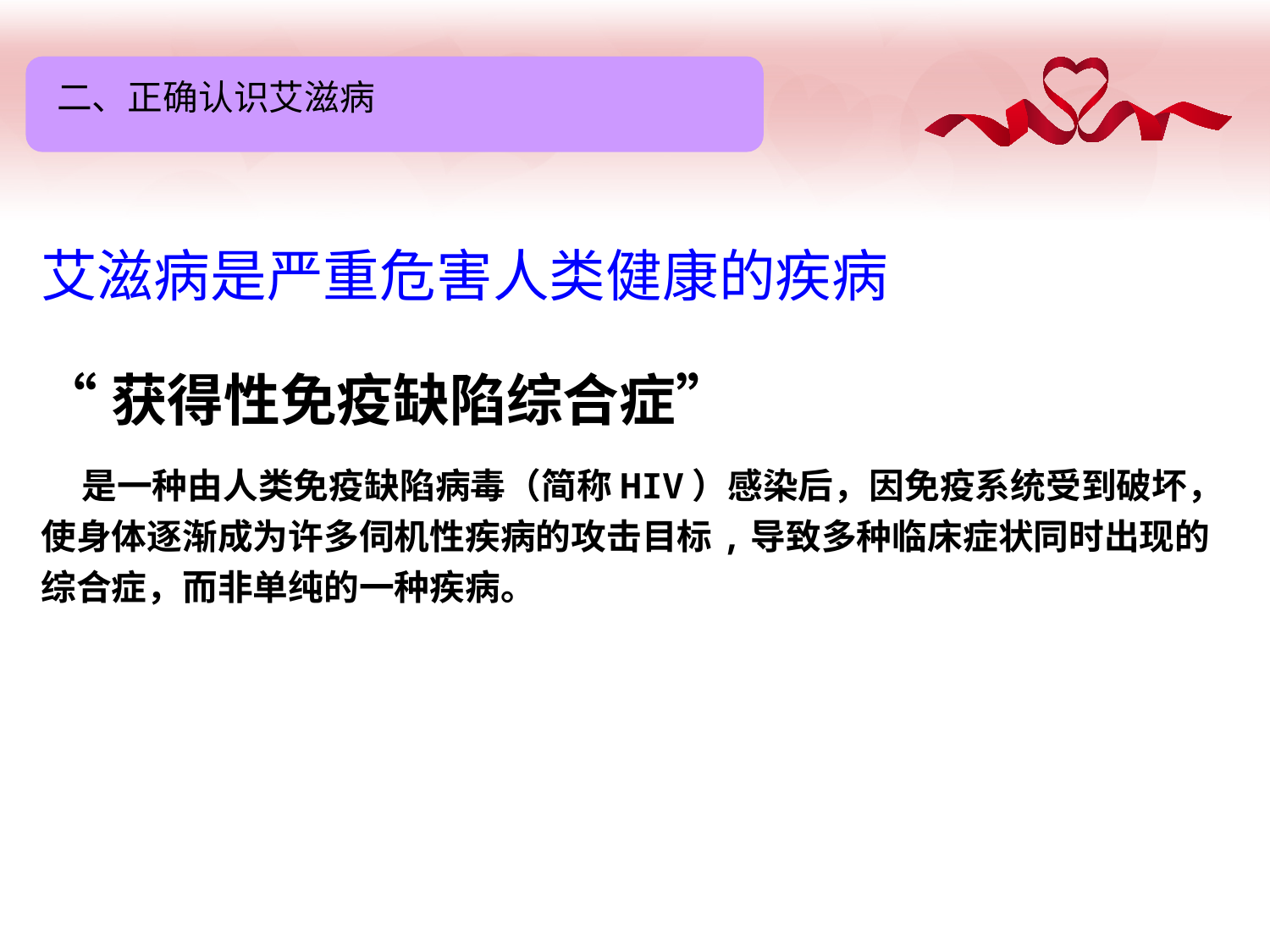

#
二、正确认识艾滋病

艾滋病是严重危害人类健康的疾病
“获得性免疫缺陷综合症”
    是一种由人类免疫缺陷病毒（简称HIV）感染后，因免疫系统受到破坏，使身体逐渐成为许多伺机性疾病的攻击目标,导致多种临床症状同时出现的综合症，而非单纯的一种疾病。